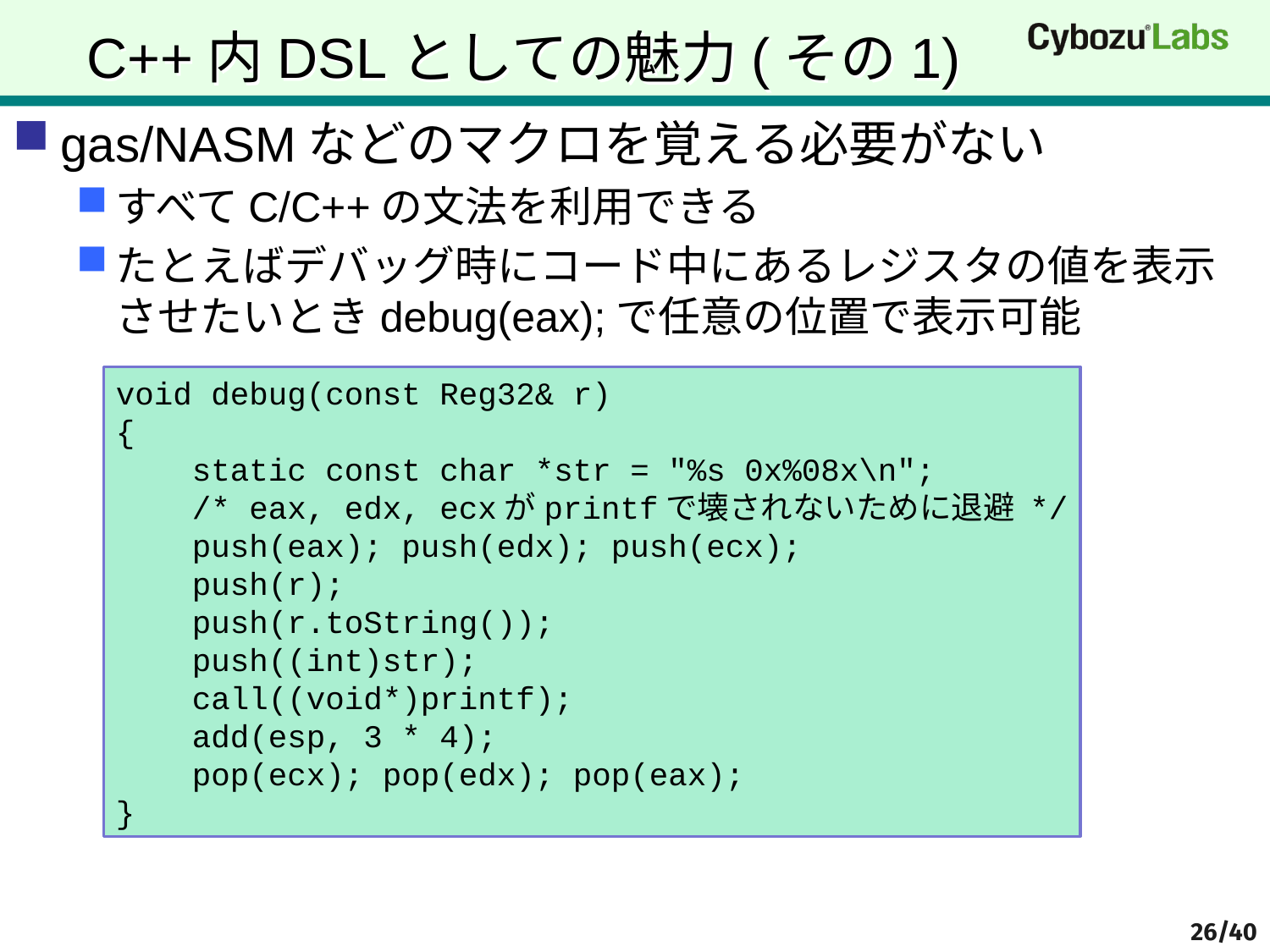

# C++内DSLとしての魅力(その1)
gas/NASMなどのマクロを覚える必要がない
すべてC/C++の文法を利用できる
たとえばデバッグ時にコード中にあるレジスタの値を表示させたいときdebug(eax);で任意の位置で表示可能

Makefileやprojectファイルの管理が楽
void debug(const Reg32& r)
{
    static const char *str = "%s 0x%08x\n";
    /* eax, edx, ecxがprintfで壊されないために退避 */
    push(eax); push(edx); push(ecx);
    push(r);
    push(r.toString());
    push((int)str);
    call((void*)printf);
    add(esp, 3 * 4);
    pop(ecx); pop(edx); pop(eax);
}

26/40